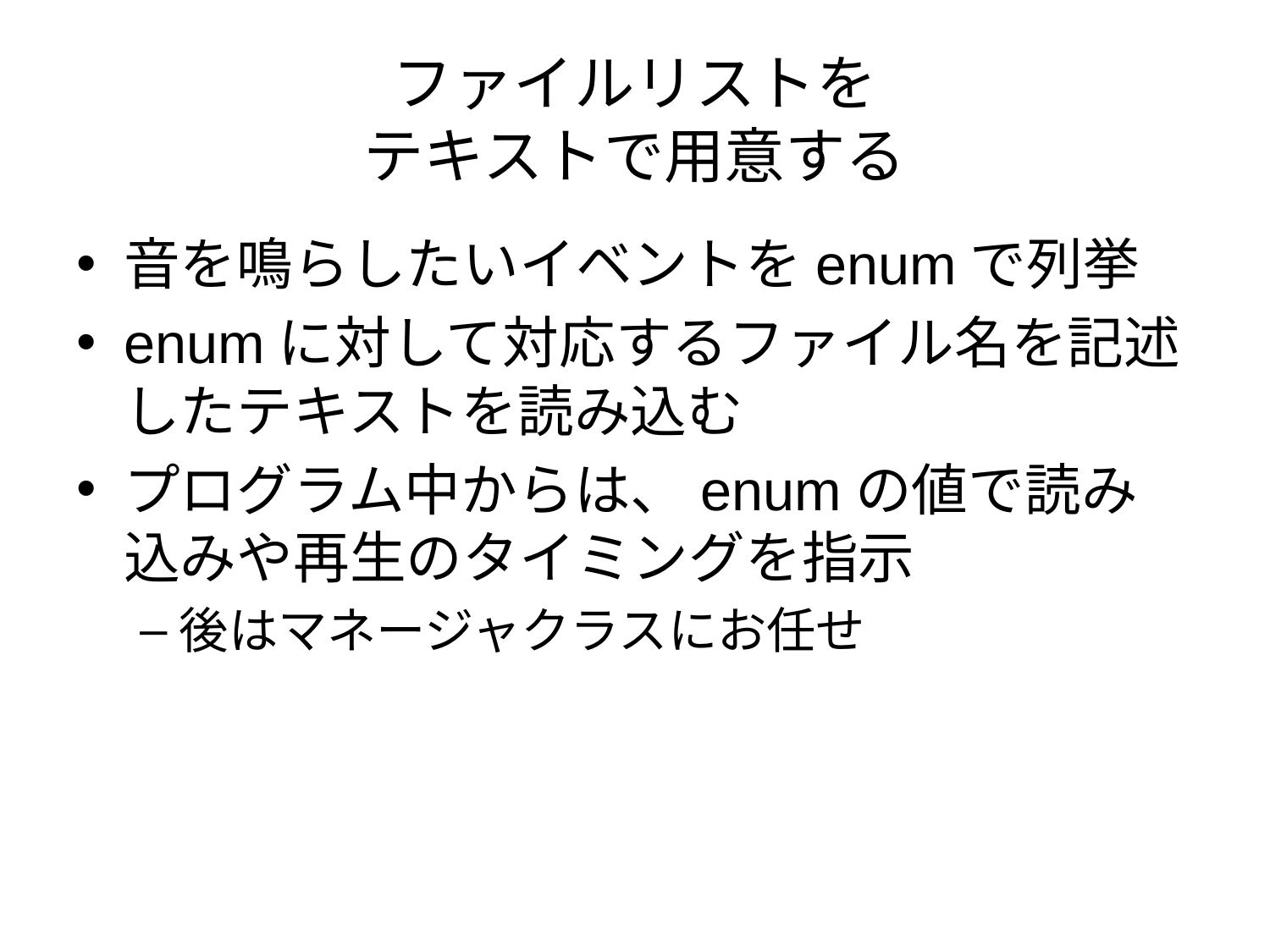

# ファイルリストを テキストで用意する
音を鳴らしたいイベントをenumで列挙
enumに対して対応するファイル名を記述したテキストを読み込む
プログラム中からは、enumの値で読み込みや再生のタイミングを指示
後はマネージャクラスにお任せ